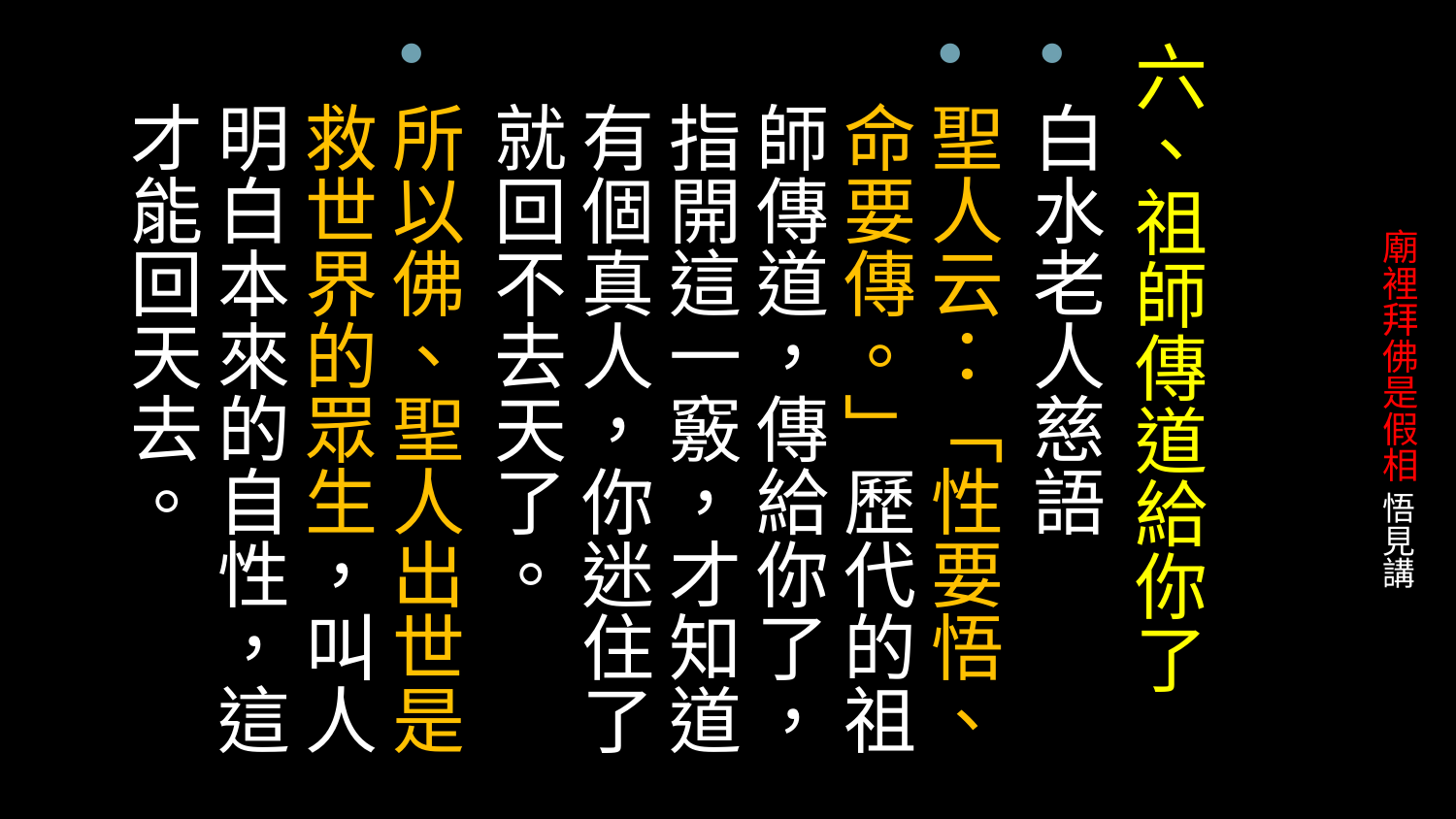

六、祖師傳道給你了
白水老人慈語
聖人云：「性要悟、命要傳。」歷代的祖師傳道，傳給你了，指開這一竅，才知道有個真人，你迷住了就回不去天了。
所以佛、聖人出世是救世界的眾生，叫人明白本來的自性，這才能回天去。

# 廟裡拜佛是假相 悟見講